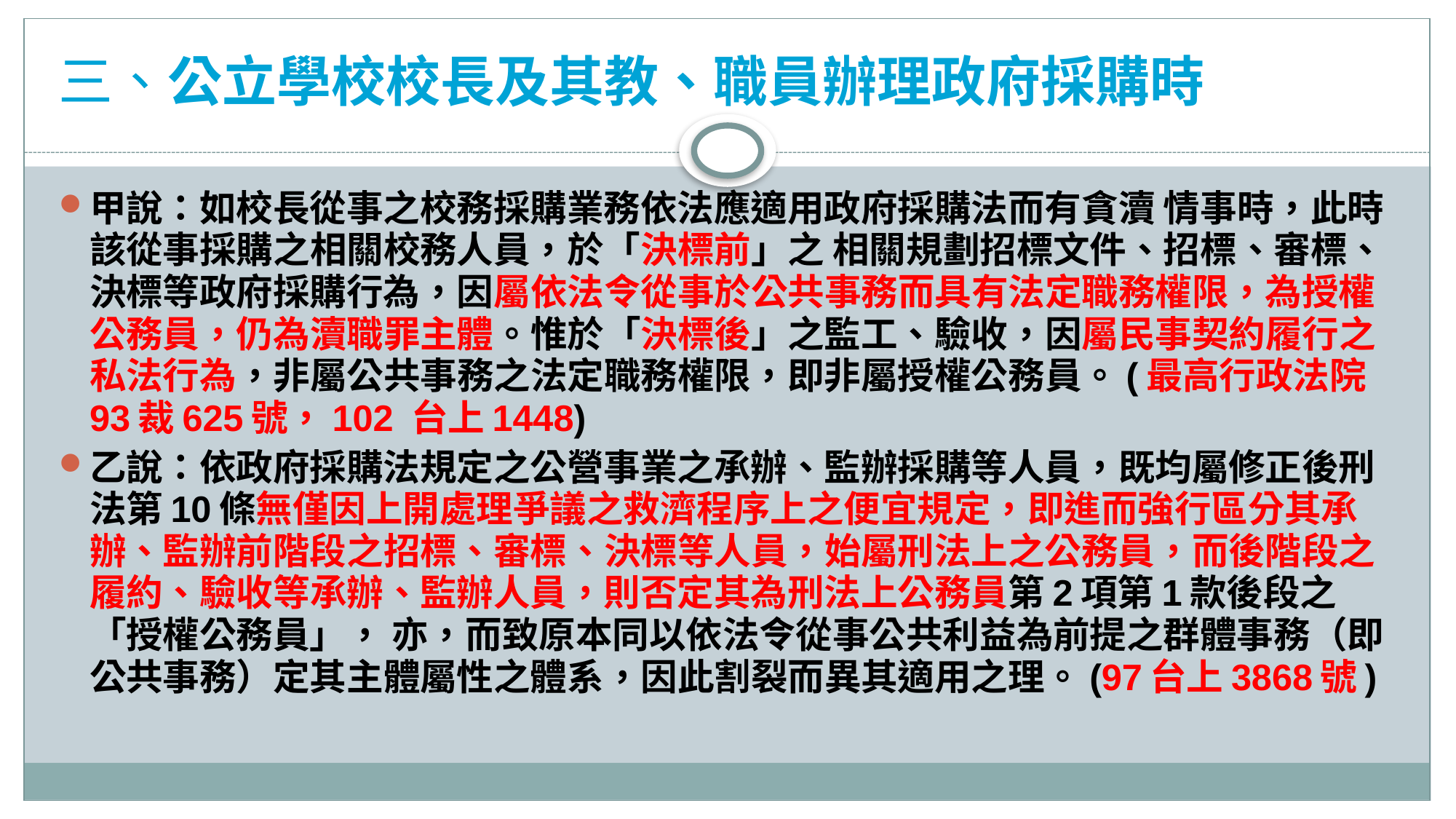

# 三、公立學校校長及其教、職員辦理政府採購時
甲說：如校長從事之校務採購業務依法應適用政府採購法而有貪瀆 情事時，此時該從事採購之相關校務人員，於「決標前」之 相關規劃招標文件、招標、審標、決標等政府採購行為，因屬依法令從事於公共事務而具有法定職務權限，為授權公務員，仍為瀆職罪主體。惟於「決標後」之監工、驗收，因屬民事契約履行之私法行為，非屬公共事務之法定職務權限，即非屬授權公務員。(最高行政法院93裁625號，102 台上1448)
乙說：依政府採購法規定之公營事業之承辦、監辦採購等人員，既均屬修正後刑法第10條無僅因上開處理爭議之救濟程序上之便宜規定，即進而強行區分其承辦、監辦前階段之招標、審標、決標等人員，始屬刑法上之公務員，而後階段之履約、驗收等承辦、監辦人員，則否定其為刑法上公務員第2項第1款後段之「授權公務員」， 亦，而致原本同以依法令從事公共利益為前提之群體事務（即公共事務）定其主體屬性之體系，因此割裂而異其適用之理。(97台上3868號)